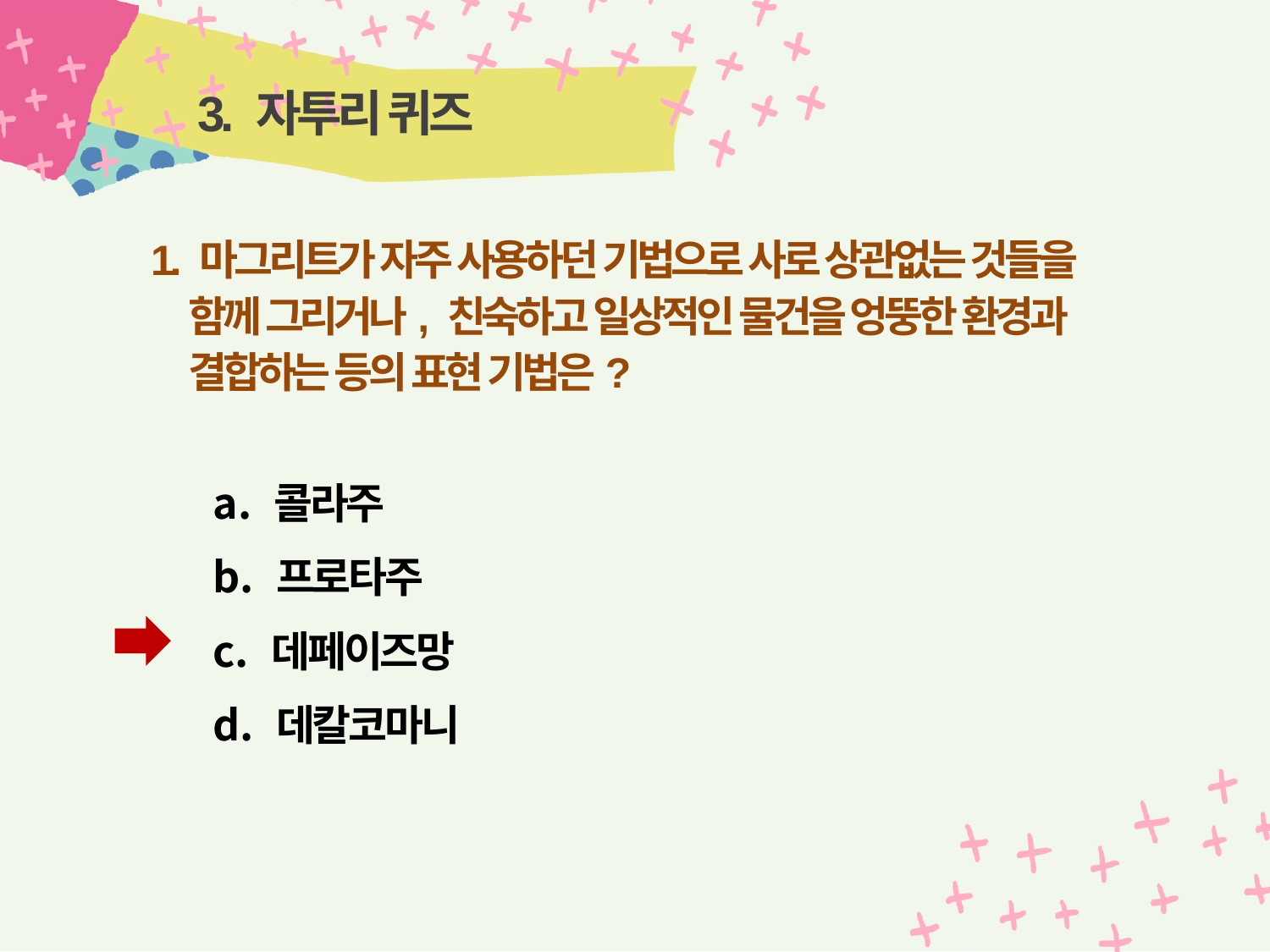

# 3. 자투리 퀴즈
1. 마그리트가 자주 사용하던 기법으로 사로 상관없는 것들을 함께 그리거나, 친숙하고 일상적인 물건을 엉뚱한 환경과 결합하는 등의 표현 기법은?

 콜라주
 프로타주
 데페이즈망
 데칼코마니